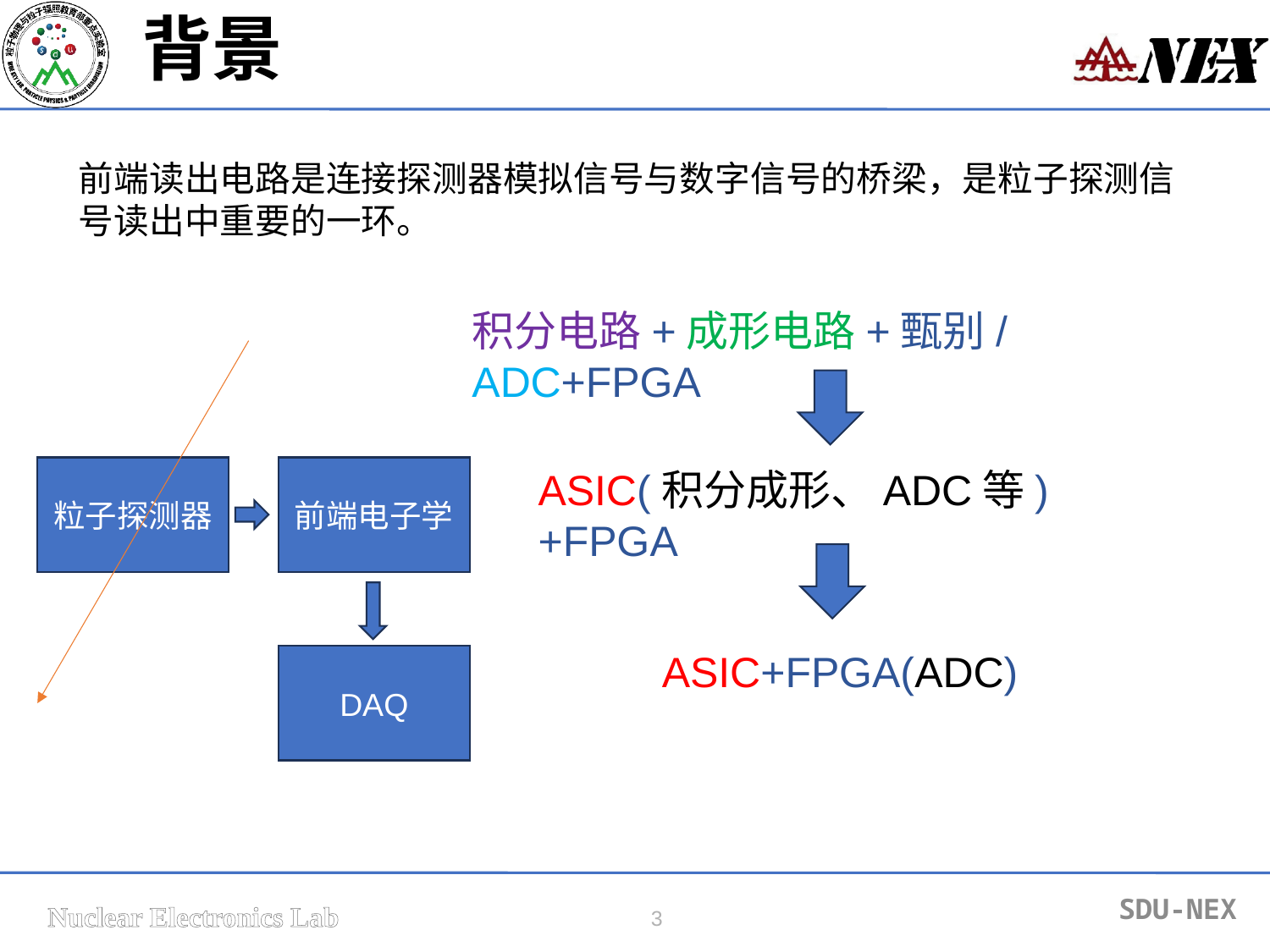

背景
前端读出电路是连接探测器模拟信号与数字信号的桥梁，是粒子探测信号读出中重要的一环。
积分电路+成形电路+甄别/ADC+FPGA

粒子探测器
前端电子学
ASIC(积分成形、ADC等)+FPGA

ASIC+FPGA(ADC)
DAQ
3